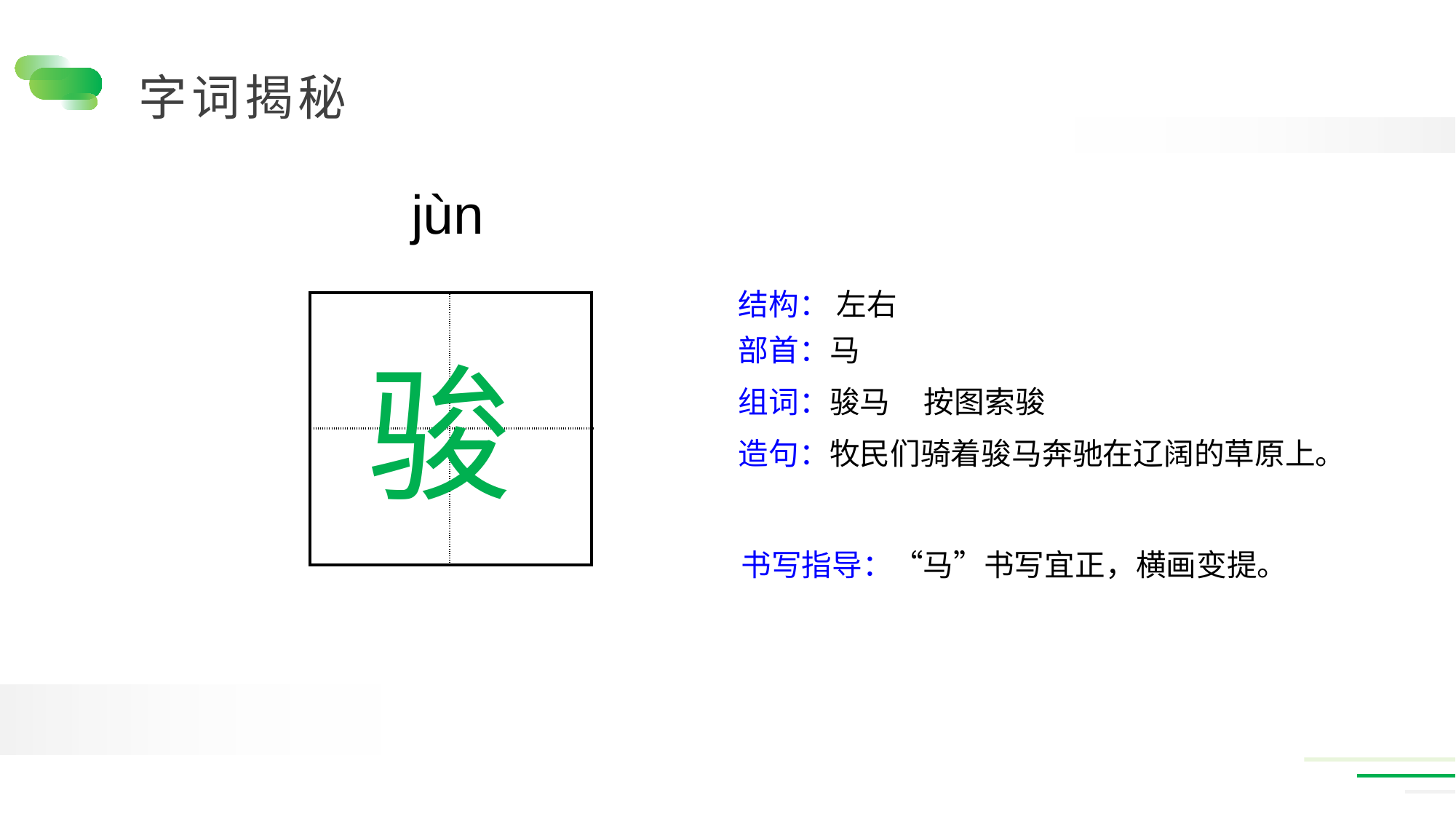

小学学科网  xuekeedu.com
jùn
结构： 左右
|  |  |
| --- | --- |
|  |  |
部首：马
骏
组词：骏马     按图索骏
造句：牧民们骑着骏马奔驰在辽阔的草原上。
书写指导：“马”书写宜正，横画变提。